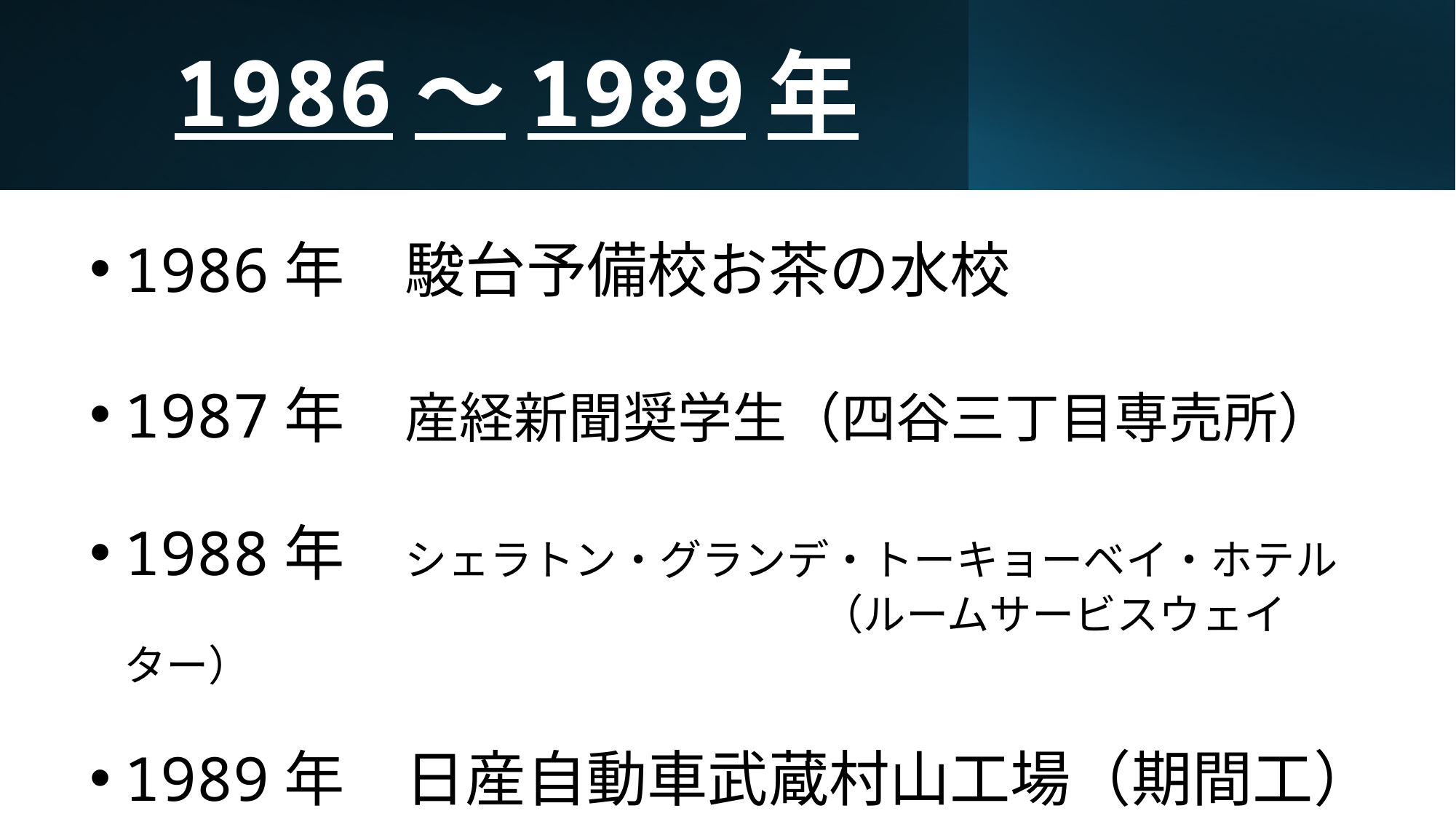

# 1986～1989年
1986年　駿台予備校お茶の水校
1987年　産経新聞奨学生（四谷三丁目専売所）
1988年　シェラトン・グランデ・トーキョーベイ・ホテル　　　　　　　　　　　　　		　（ルームサービスウェイター）
1989年　日産自動車武蔵村山工場（期間工）